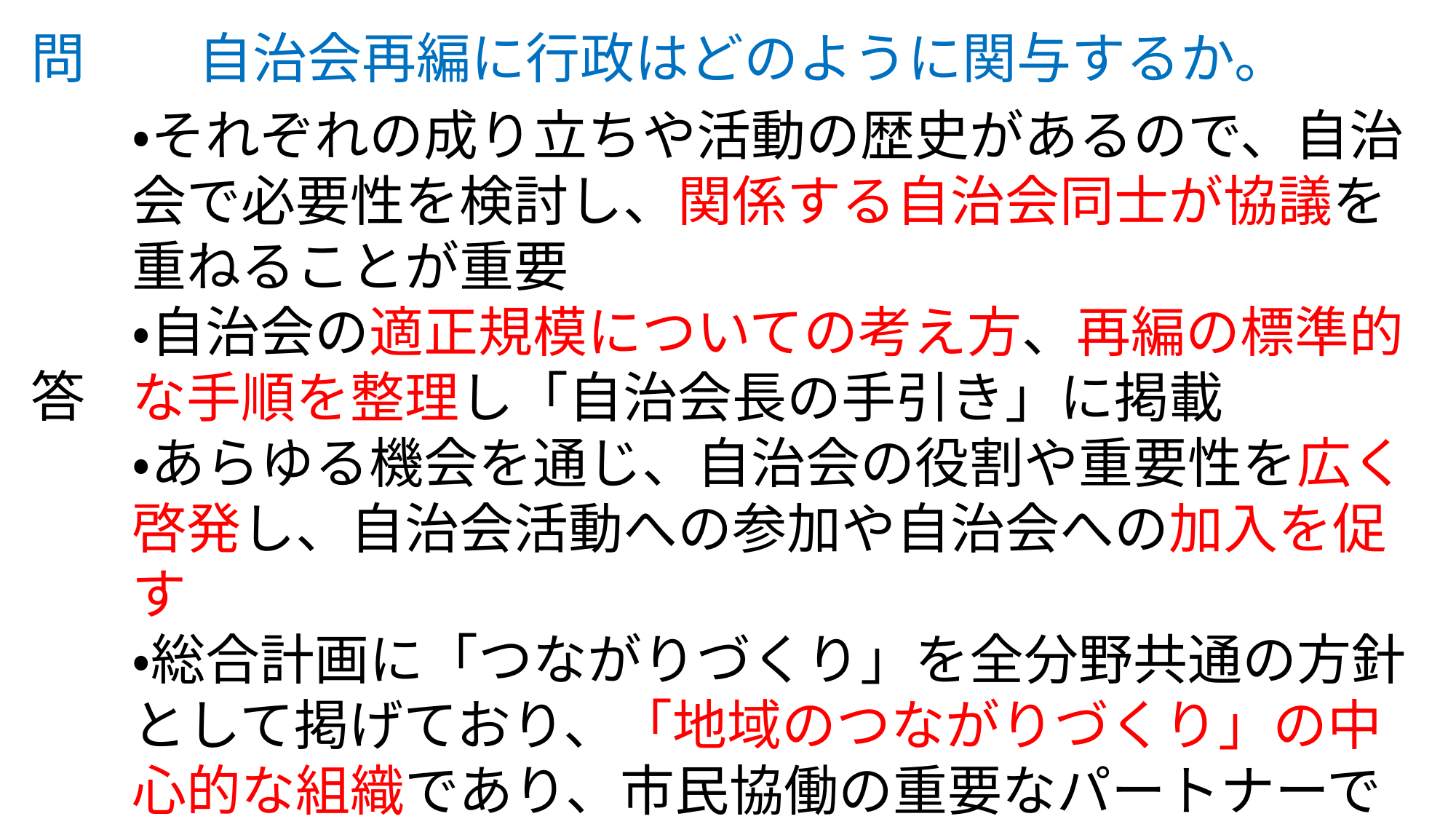

問
自治会再編に行政はどのように関与するか。
・それぞれの成り立ちや活動の歴史があるので、自治会で必要性を検討し、関係する自治会同士が協議を重ねることが重要
・自治会の適正規模についての考え方、再編の標準的な手順を整理し「自治会長の手引き」に掲載
・あらゆる機会を通じ、自治会の役割や重要性を広く啓発し、自治会活動への参加や自治会への加入を促す
・総合計画に「つながりづくり」を全分野共通の方針として掲げており、「地域のつながりづくり」の中心的な組織であり、市民協働の重要なパートナーである自治会の維持、活性化に積極的に支援していく
答